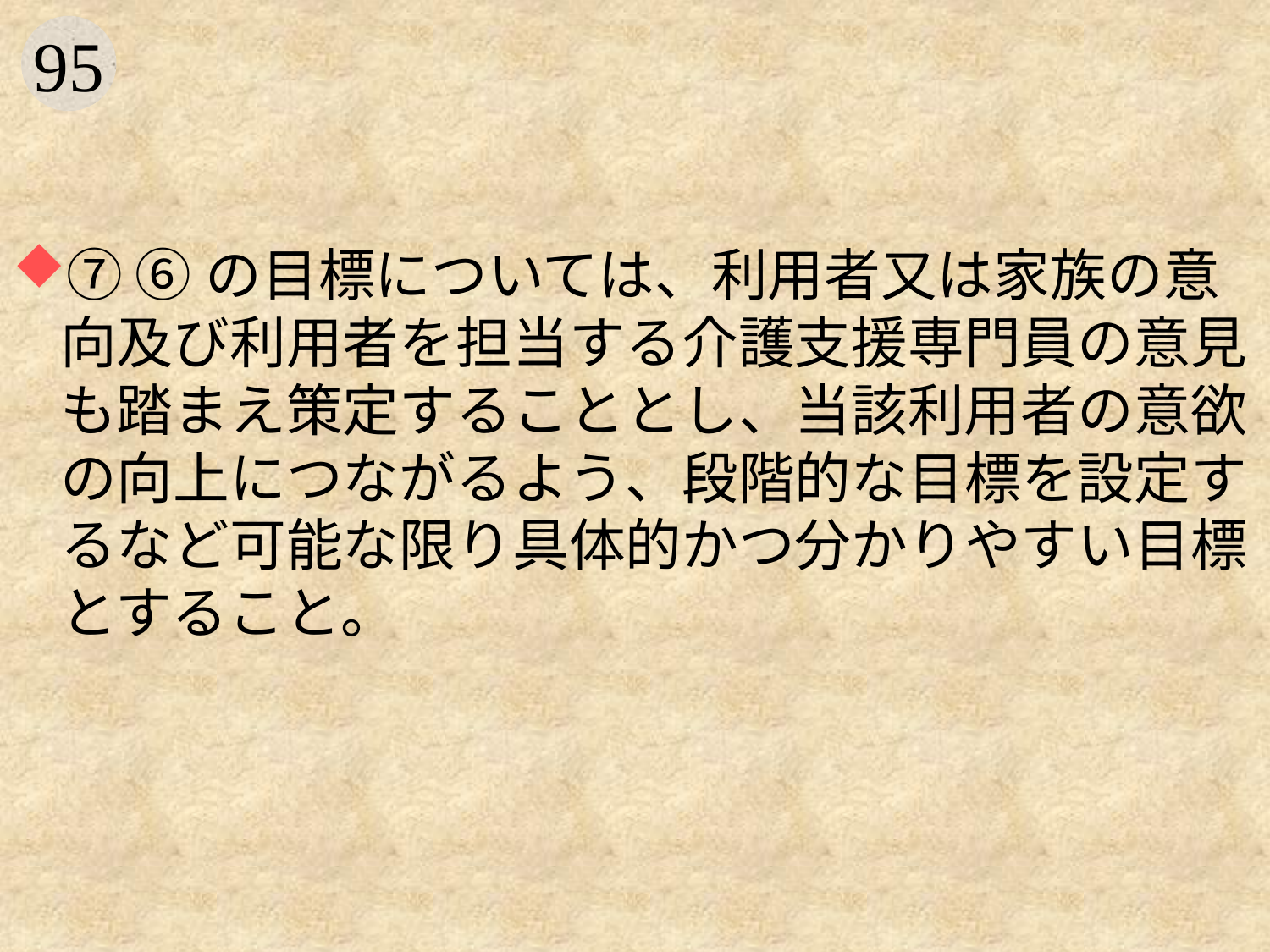

#
⑦ ⑥の目標については、利用者又は家族の意向及び利用者を担当する介護支援専門員の意見も踏まえ策定することとし、当該利用者の意欲の向上につながるよう、段階的な目標を設定するなど可能な限り具体的かつ分かりやすい目標とすること。